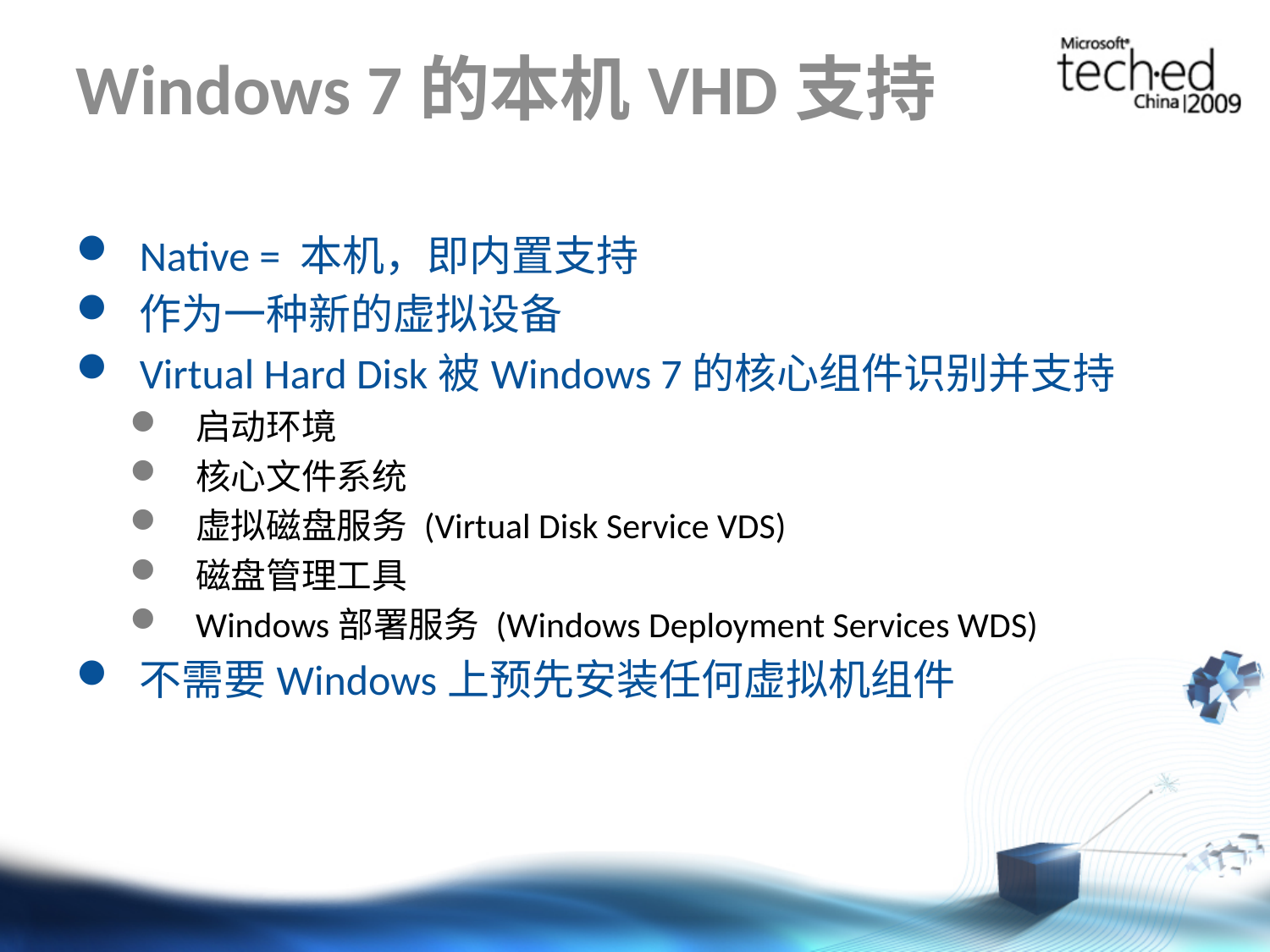

# Windows 7的本机VHD支持
Native = 本机，即内置支持
作为一种新的虚拟设备
Virtual Hard Disk被Windows 7的核心组件识别并支持
启动环境
核心文件系统
虚拟磁盘服务 (Virtual Disk Service VDS)
磁盘管理工具
Windows部署服务 (Windows Deployment Services WDS)
不需要Windows上预先安装任何虚拟机组件